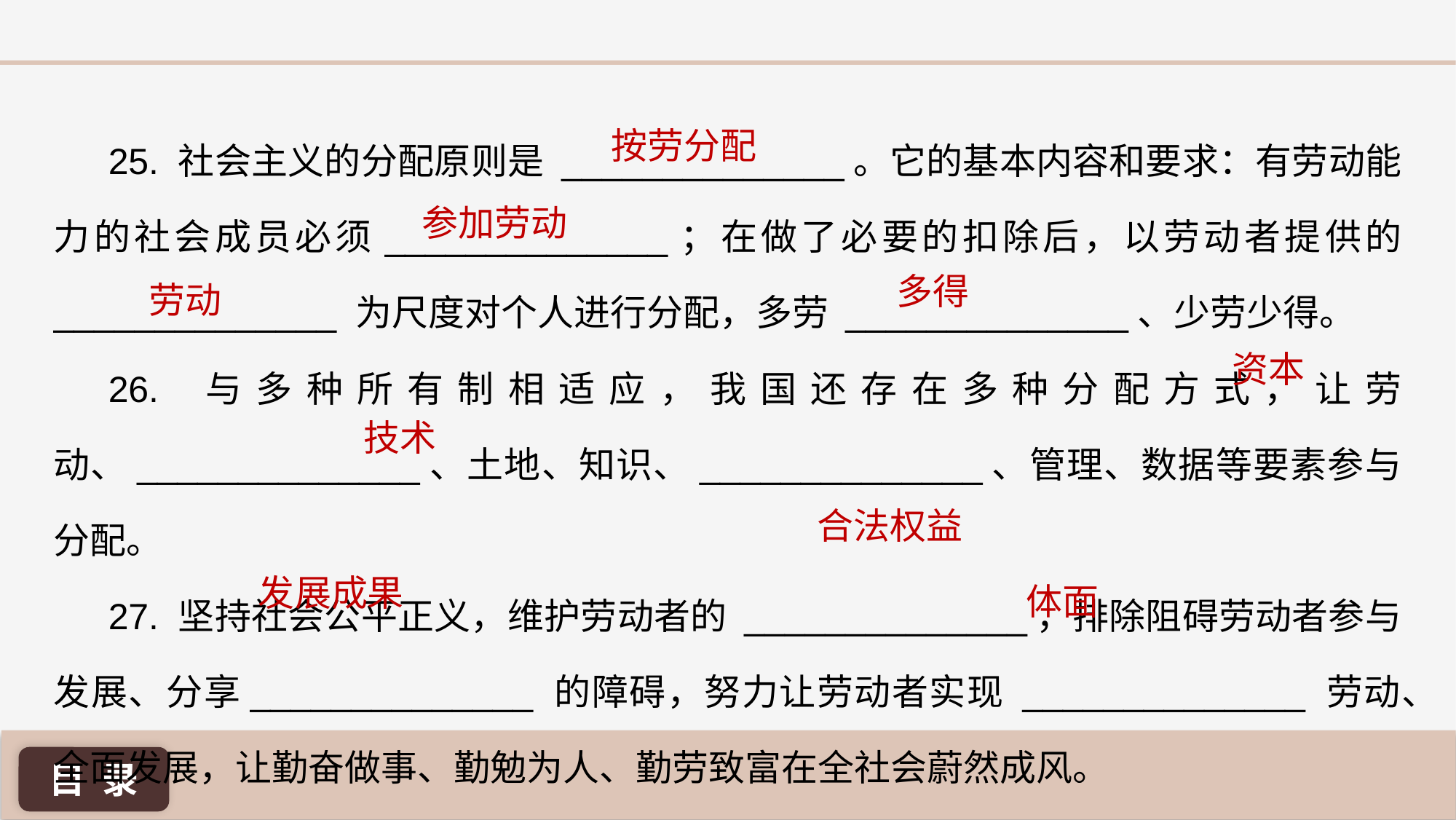

按劳分配
25. 社会主义的分配原则是 ______________。它的基本内容和要求：有劳动能力的社会成员必须______________；在做了必要的扣除后，以劳动者提供的 ______________ 为尺度对个人进行分配，多劳 ______________、少劳少得。
26. 与多种所有制相适应，我国还存在多种分配方式，让劳动、______________、土地、知识、______________、管理、数据等要素参与分配。
27. 坚持社会公平正义，维护劳动者的 ______________，排除阻碍劳动者参与发展、分享______________ 的障碍，努力让劳动者实现 ______________ 劳动、全面发展，让勤奋做事、勤勉为人、勤劳致富在全社会蔚然成风。
参加劳动
多得
劳动
资本
技术
合法权益
发展成果
体面